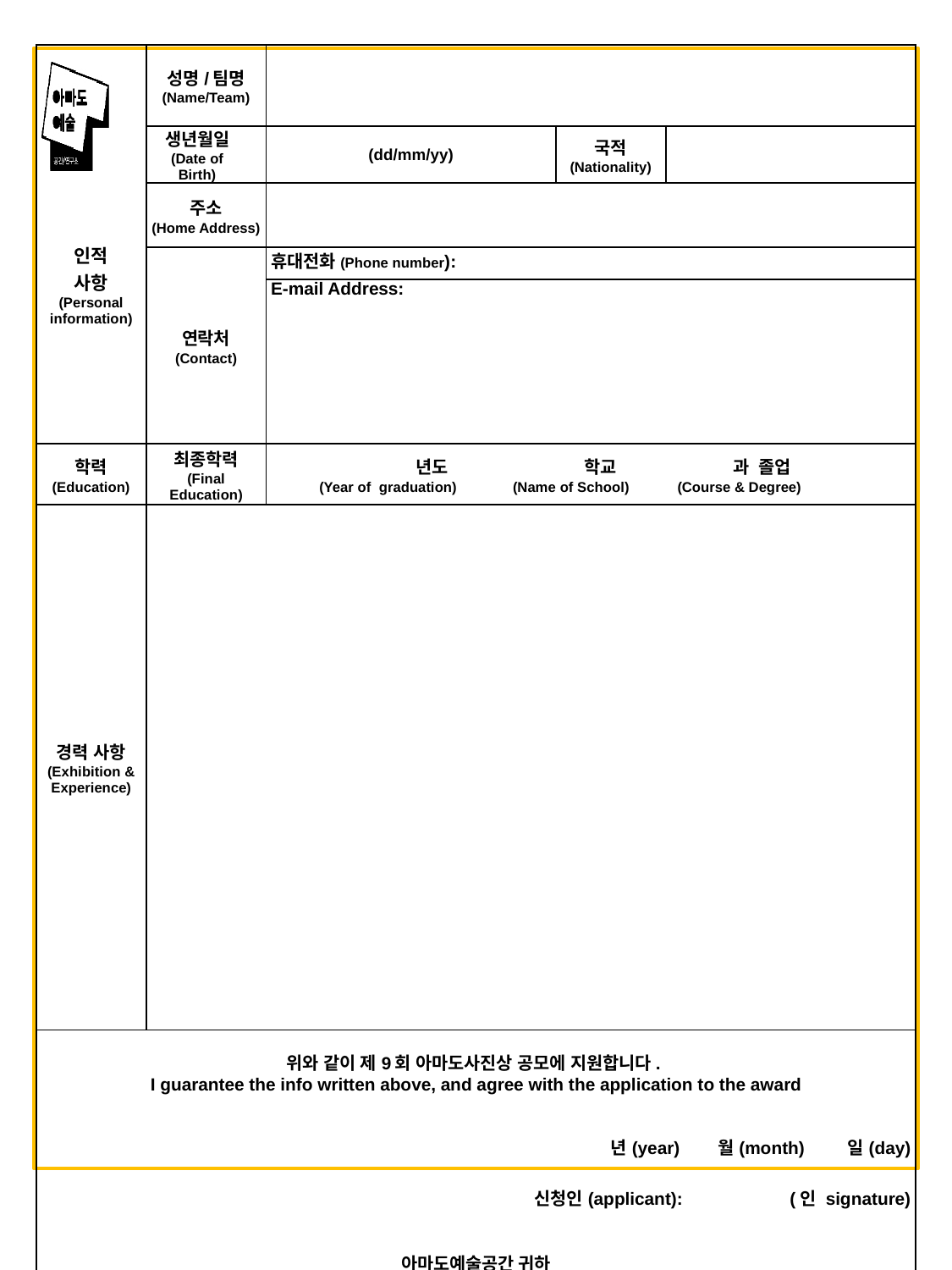

| 인적 사항 (Personal information) | 성명/팀명 (Name/Team) |  |  |  |
| --- | --- | --- | --- | --- |
|  | 생년월일 (Date of Birth) | (dd/mm/yy) | 국적 (Nationality) |  |
|  | 주소 (Home Address) |  |  |  |
|  | 연락처 (Contact) | 휴대전화(Phone number): |  |  |
|  |  | E-mail Address: |  |  |
| 학력 (Education) | 최종학력 (Final Education) | 년도 학교 과 졸업 (Year of graduation) (Name of School) (Course & Degree) |  |  |
| 경력 사항 (Exhibition & Experience) |  |  |  |  |
| 위와 같이 제9회 아마도사진상 공모에 지원합니다. I guarantee the info written above, and agree with the application to the award 년(year) 월(month) 일(day) 신청인(applicant): (인 signature) 아마도예술공간 귀하 Amado Art Space |  |  |  |  |